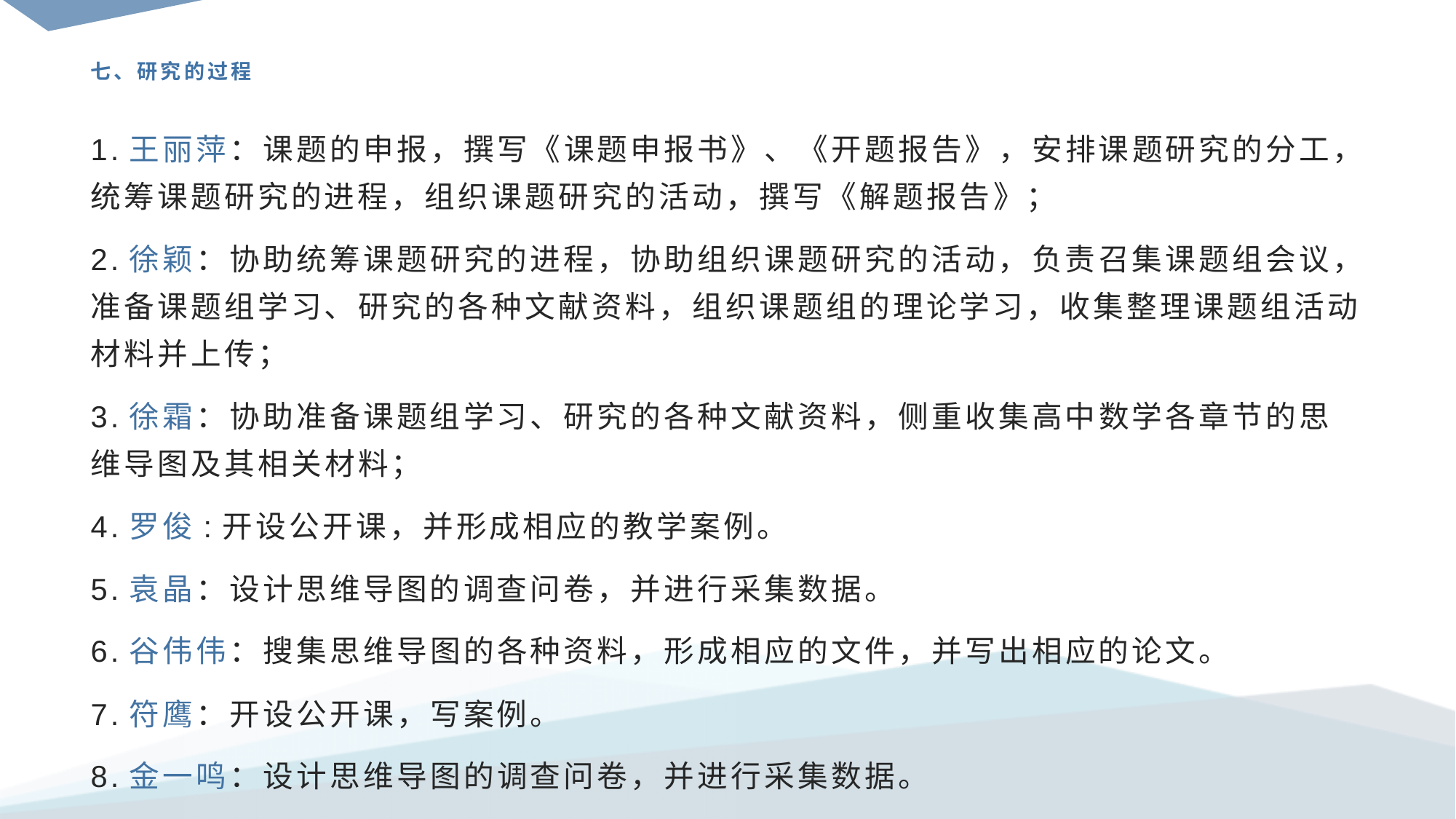

# 七、研究的过程
1.王丽萍：课题的申报，撰写《课题申报书》、《开题报告》，安排课题研究的分工，统筹课题研究的进程，组织课题研究的活动，撰写《解题报告》；
2.徐颖：协助统筹课题研究的进程，协助组织课题研究的活动，负责召集课题组会议，准备课题组学习、研究的各种文献资料，组织课题组的理论学习，收集整理课题组活动材料并上传；
3.徐霜：协助准备课题组学习、研究的各种文献资料，侧重收集高中数学各章节的思维导图及其相关材料；
4.罗俊:开设公开课，并形成相应的教学案例。
5.袁晶：设计思维导图的调查问卷，并进行采集数据。
6.谷伟伟：搜集思维导图的各种资料，形成相应的文件，并写出相应的论文。
7.符鹰：开设公开课，写案例。
8.金一鸣：设计思维导图的调查问卷，并进行采集数据。